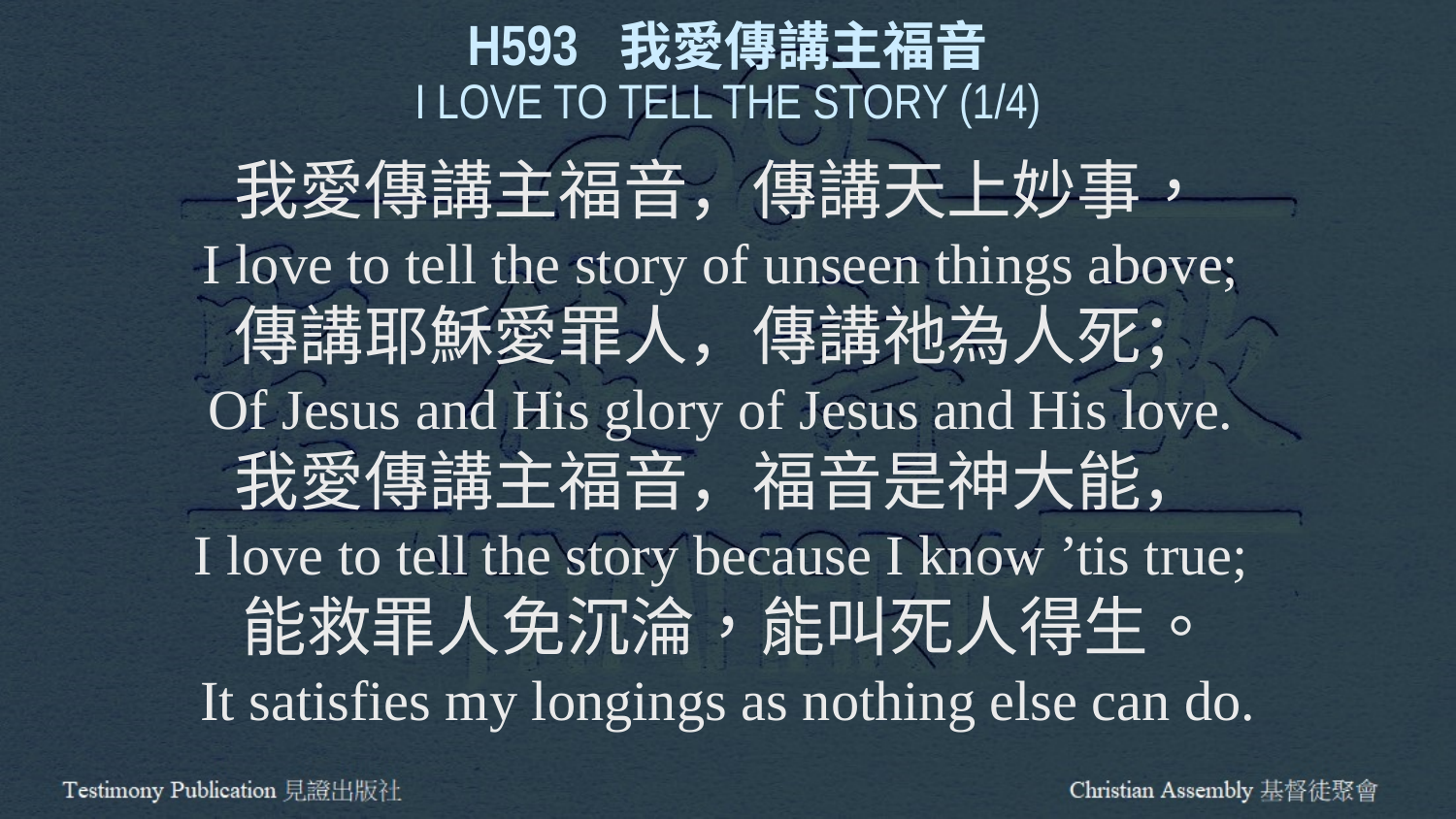

H593  我愛傳講主福音
I LOVE TO TELL THE STORY (1/4)
我愛傳講主福音，傳講天上妙事，
I love to tell the story of unseen things above;
傳講耶穌愛罪人，傳講祂為人死；
Of Jesus and His glory of Jesus and His love.
我愛傳講主福音，福音是神大能，
I love to tell the story because I know ’tis true;
能救罪人免沉淪，能叫死人得生。
It satisfies my longings as nothing else can do.